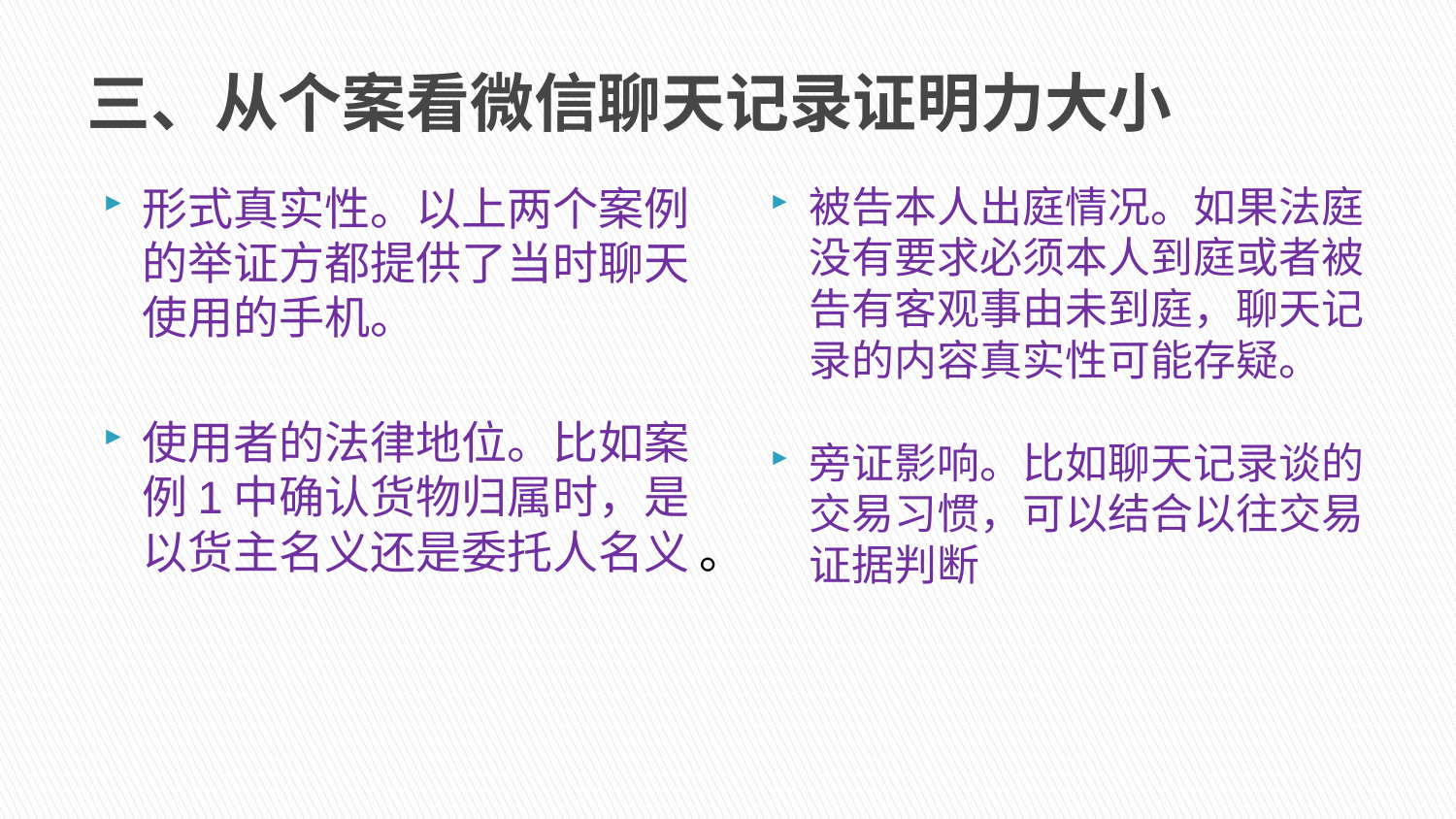

# 三、从个案看微信聊天记录证明力大小
形式真实性。以上两个案例的举证方都提供了当时聊天使用的手机。

使用者的法律地位。比如案例1中确认货物归属时，是以货主名义还是委托人名义 。
被告本人出庭情况。如果法庭没有要求必须本人到庭或者被告有客观事由未到庭，聊天记录的内容真实性可能存疑。

旁证影响。比如聊天记录谈的交易习惯，可以结合以往交易证据判断